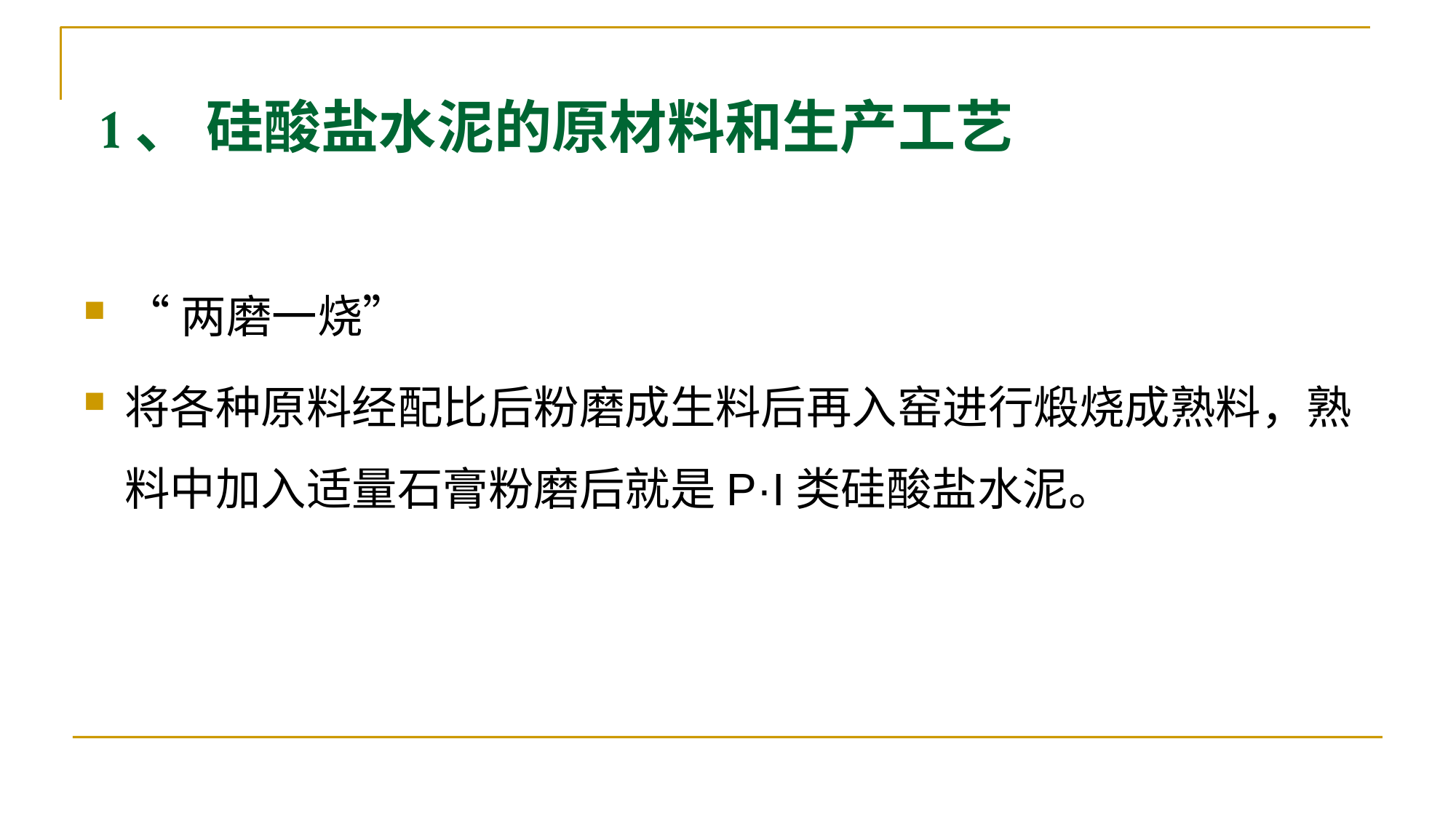

1、 硅酸盐水泥的原材料和生产工艺

“两磨一烧”
将各种原料经配比后粉磨成生料后再入窑进行煅烧成熟料，熟料中加入适量石膏粉磨后就是P·I类硅酸盐水泥。